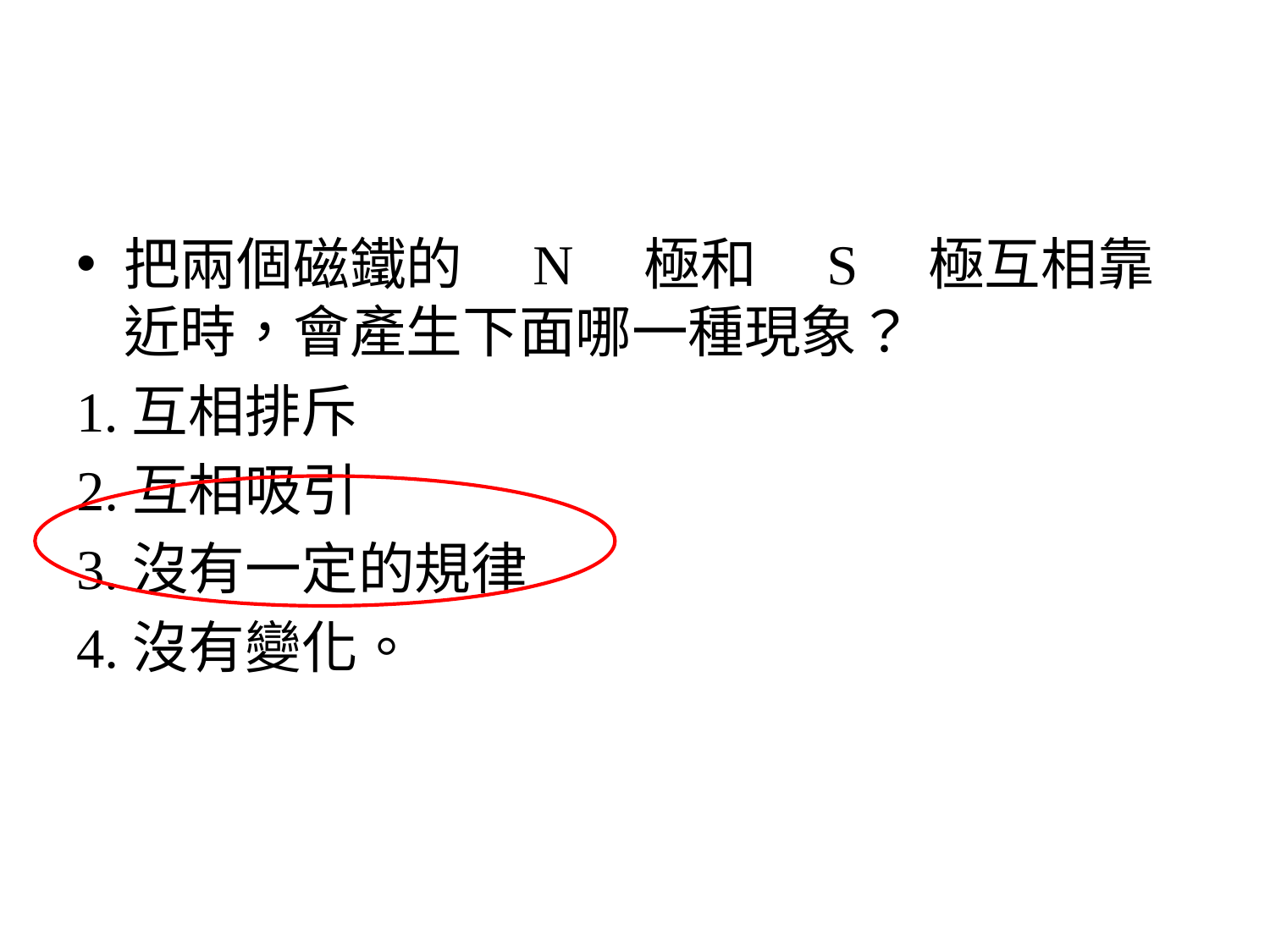

#
把兩個磁鐵的　N　極和　S　極互相靠近時，會產生下面哪一種現象？
1.互相排斥
2.互相吸引
3.沒有一定的規律
4.沒有變化。